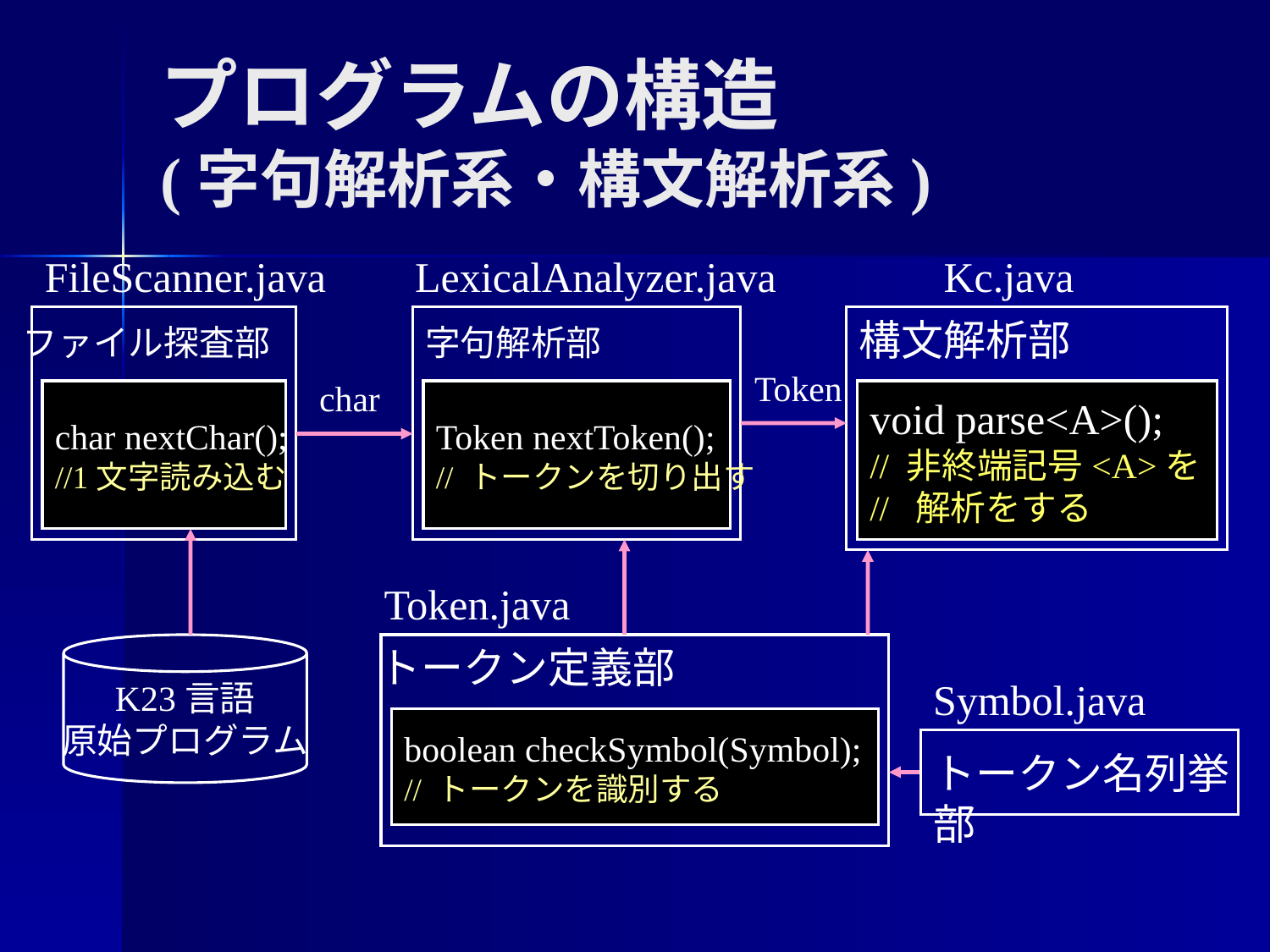

# プログラムの構造 (字句解析系・構文解析系)
FileScanner.java
LexicalAnalyzer.java
Kc.java

構文解析部
ファイル探査部
字句解析部
Token

char

char nextChar();
//1文字読み込む
Token nextToken();
// トークンを切り出す
void parse<A>();
// 非終端記号<A>を
//  解析をする

Token.java
K23言語
原始プログラム

トークン定義部
Symbol.java
boolean checkSymbol(Symbol);
// トークンを識別する

トークン名列挙部